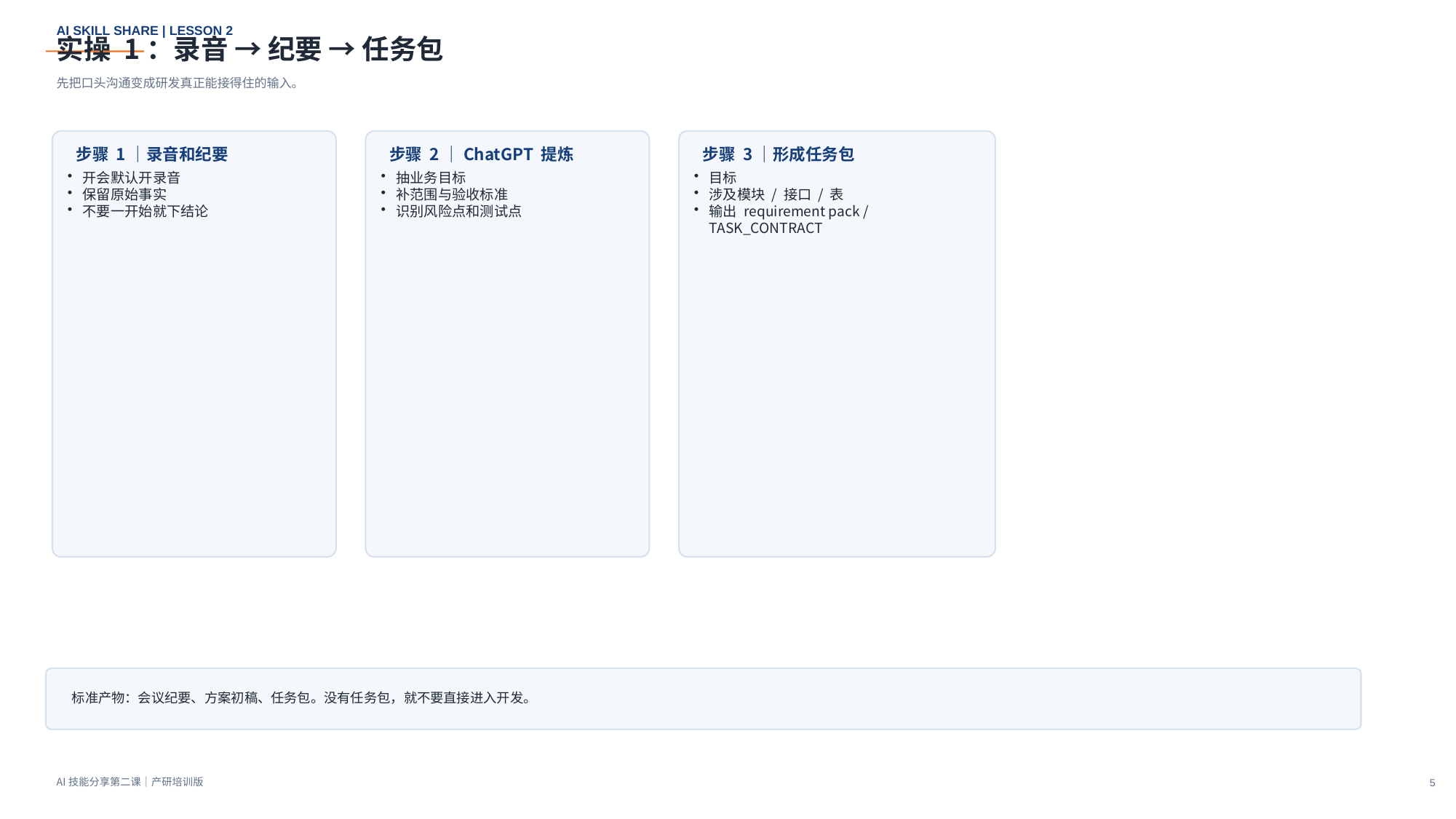

实操 1：录音 → 纪要 → 任务包
先把口头沟通变成研发真正能接得住的输入。

步骤 1｜录音和纪要
步骤 2｜ChatGPT 提炼
步骤 3｜形成任务包
开会默认开录音
保留原始事实
不要一开始就下结论
抽业务目标
补范围与验收标准
识别风险点和测试点
目标
涉及模块 / 接口 / 表
输出 requirement pack / TASK_CONTRACT

标准产物：会议纪要、方案初稿、任务包。没有任务包，就不要直接进入开发。
5